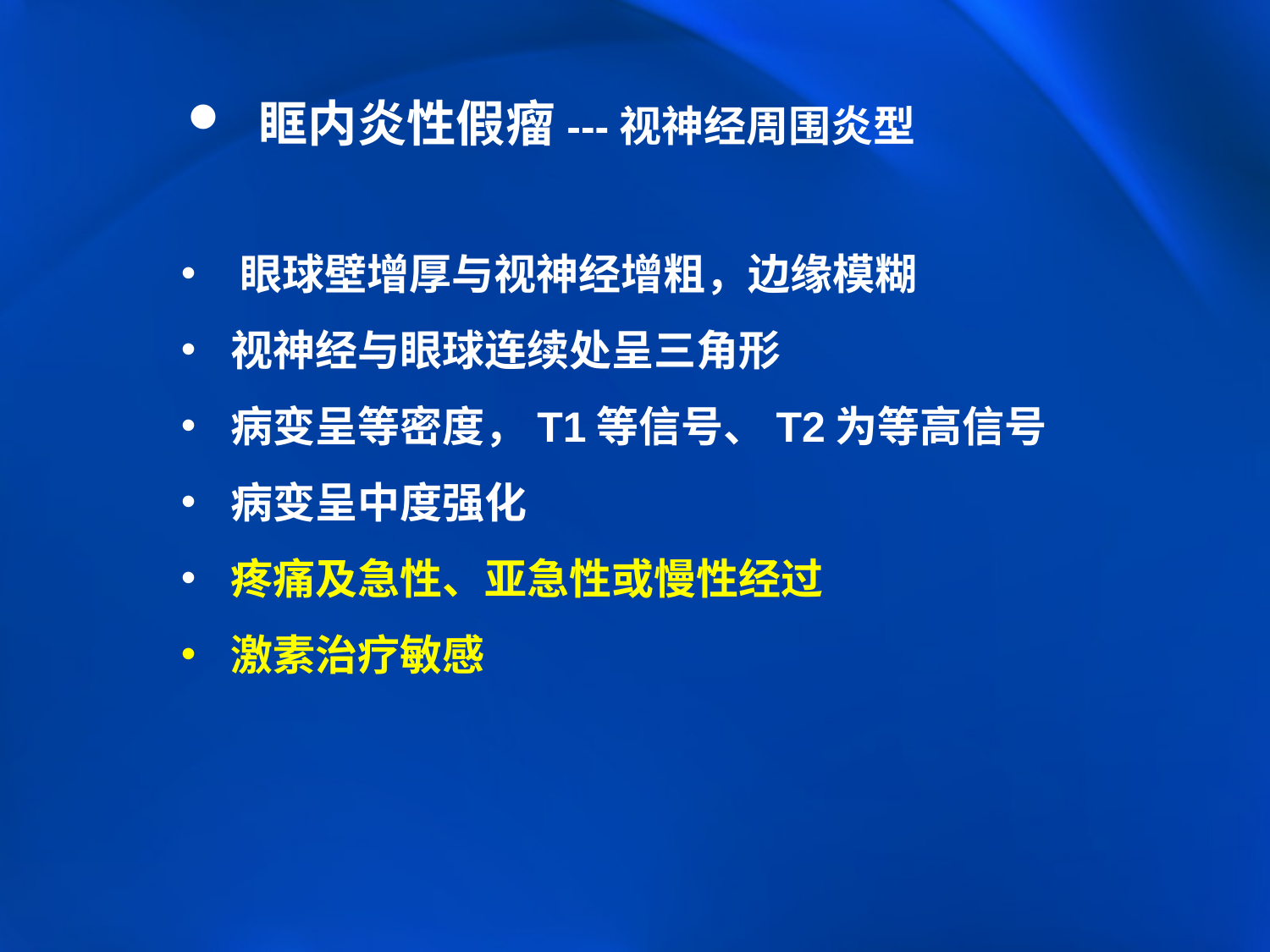

眶内炎性假瘤---视神经周围炎型

  眼球壁增厚与视神经增粗，边缘模糊
 视神经与眼球连续处呈三角形
 病变呈等密度，T1等信号、T2为等高信号
 病变呈中度强化
 疼痛及急性、亚急性或慢性经过
 激素治疗敏感